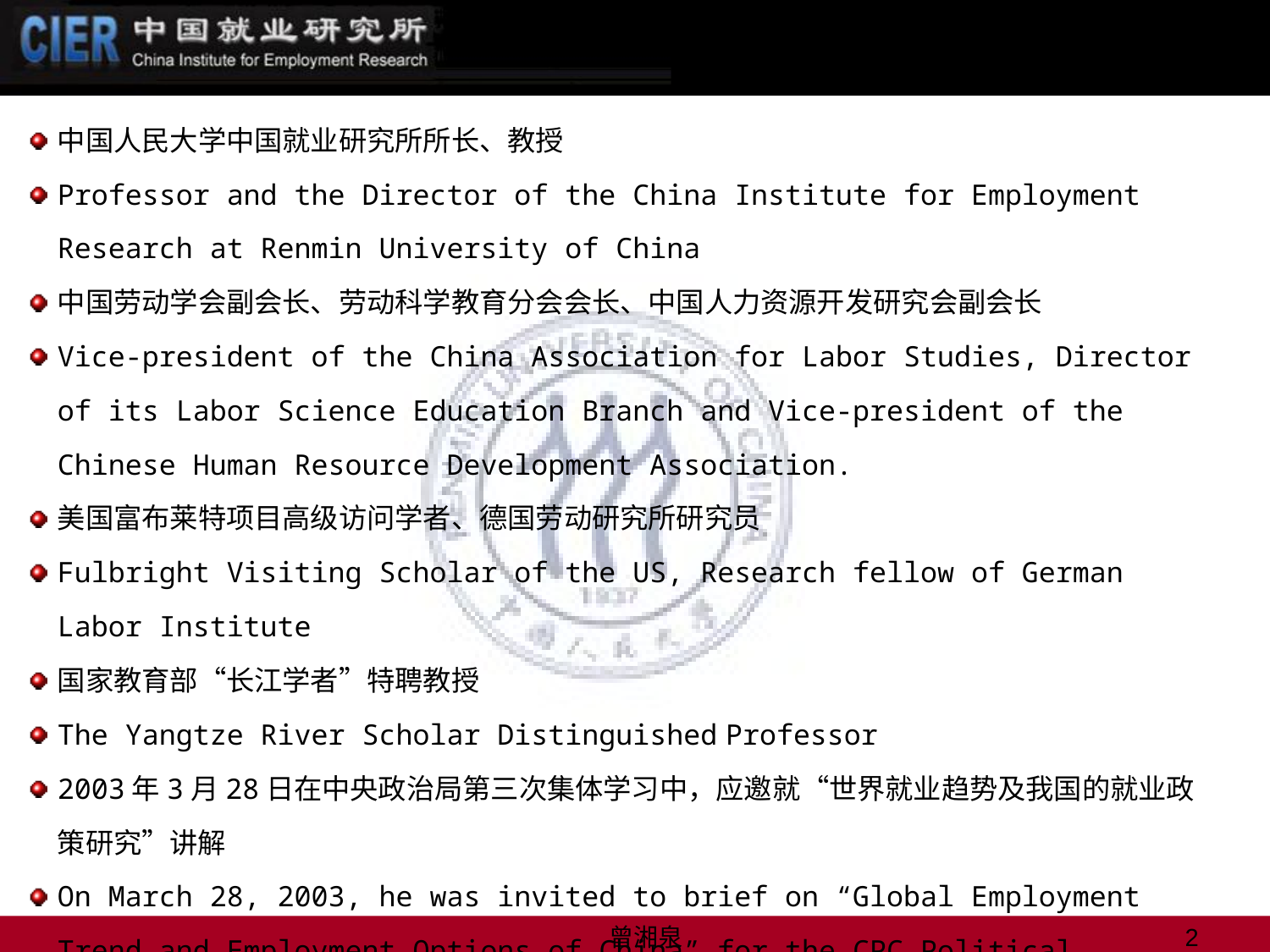

中国人民大学中国就业研究所所长、教授
Professor and the Director of the China Institute for Employment Research at Renmin University of China
中国劳动学会副会长、劳动科学教育分会会长、中国人力资源开发研究会副会长
Vice-president of the China Association for Labor Studies, Director of its Labor Science Education Branch and Vice-president of the Chinese Human Resource Development Association.
美国富布莱特项目高级访问学者、德国劳动研究所研究员
Fulbright Visiting Scholar of the US, Research fellow of German Labor Institute
国家教育部“长江学者”特聘教授
The Yangtze River Scholar Distinguished Professor
2003年3月28日在中央政治局第三次集体学习中，应邀就“世界就业趋势及我国的就业政策研究”讲解
On March 28, 2003, he was invited to brief on “Global Employment Trend and Employment Options of China” for the CPC Political Bureau’s study course.
曾湘泉
2